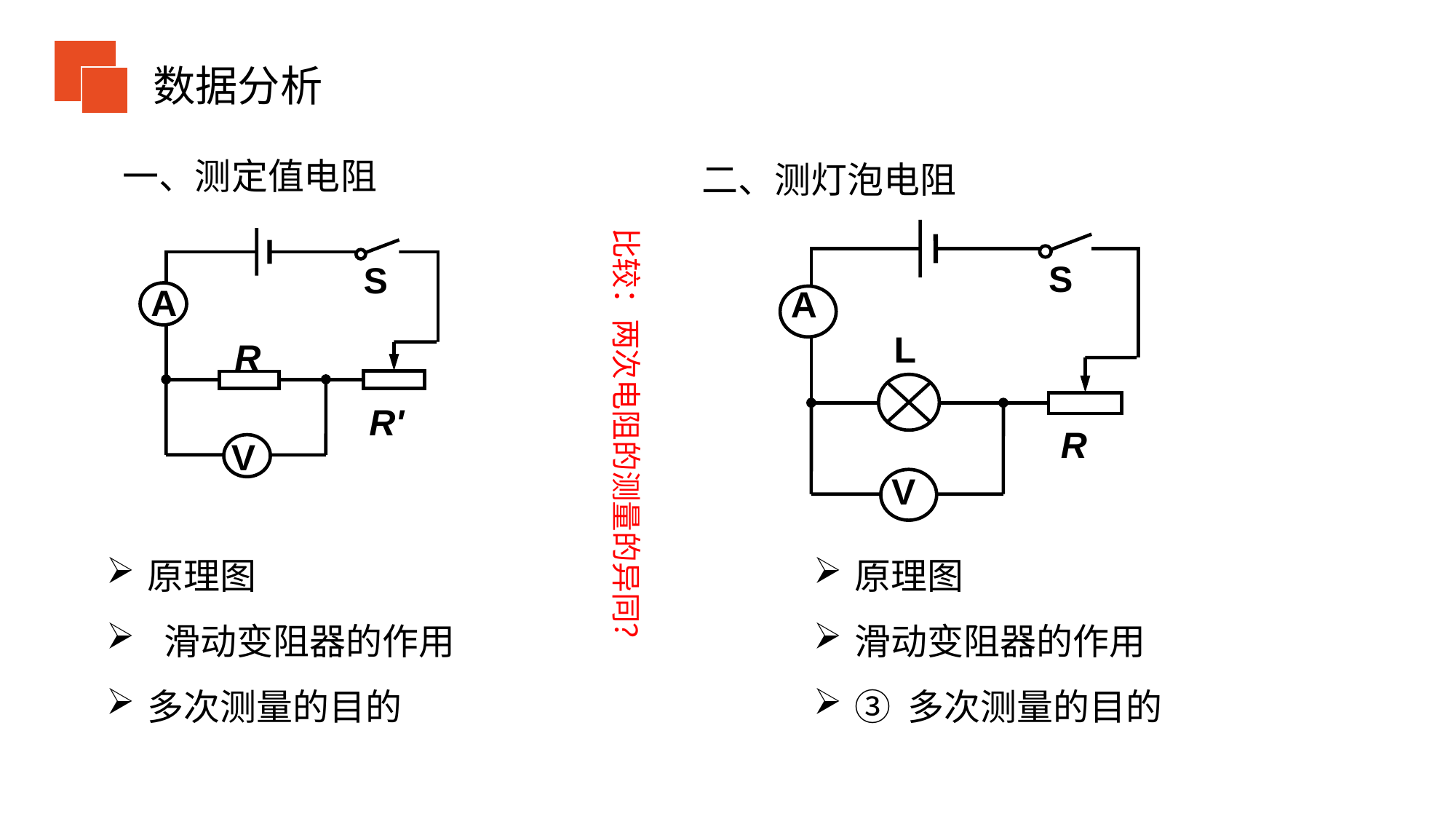

数据分析
一、测定值电阻
二、测灯泡电阻

S
A

L

R
V

比较：两次电阻的测量的异同？

S
A

R

R'
V

原理图
 滑动变阻器的作用
多次测量的目的
原理图
滑动变阻器的作用
③ 多次测量的目的